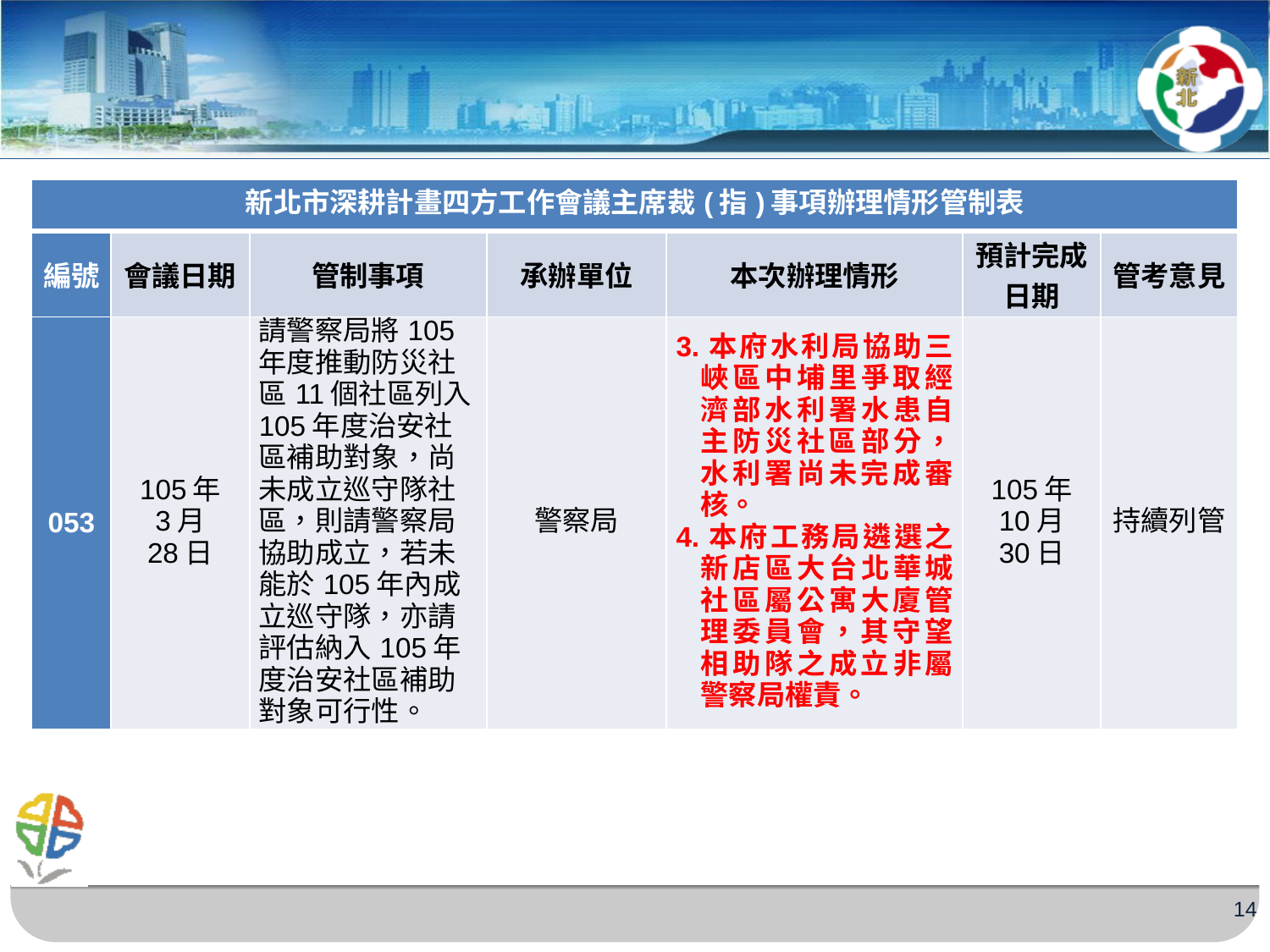

| 新北市深耕計畫四方工作會議主席裁(指)事項辦理情形管制表 |  |  |  |  |  |  |
| --- | --- | --- | --- | --- | --- | --- |
| 編號 | 會議日期 | 管制事項 | 承辦單位 | 本次辦理情形 | 預計完成日期 | 管考意見 |
| 053 | 105年 3月 28日 | 請警察局將105年度推動防災社區11個社區列入105年度治安社區補助對象，尚未成立巡守隊社區，則請警察局協助成立，若未能於105年內成立巡守隊，亦請評估納入105年度治安社區補助對象可行性。 | 警察局 | 3.本府水利局協助三峽區中埔里爭取經濟部水利署水患自主防災社區部分，水利署尚未完成審核。 4.本府工務局遴選之新店區大台北華城社區屬公寓大廈管理委員會，其守望相助隊之成立非屬警察局權責。 | 105年 10月 30日 | 持續列管 |
14